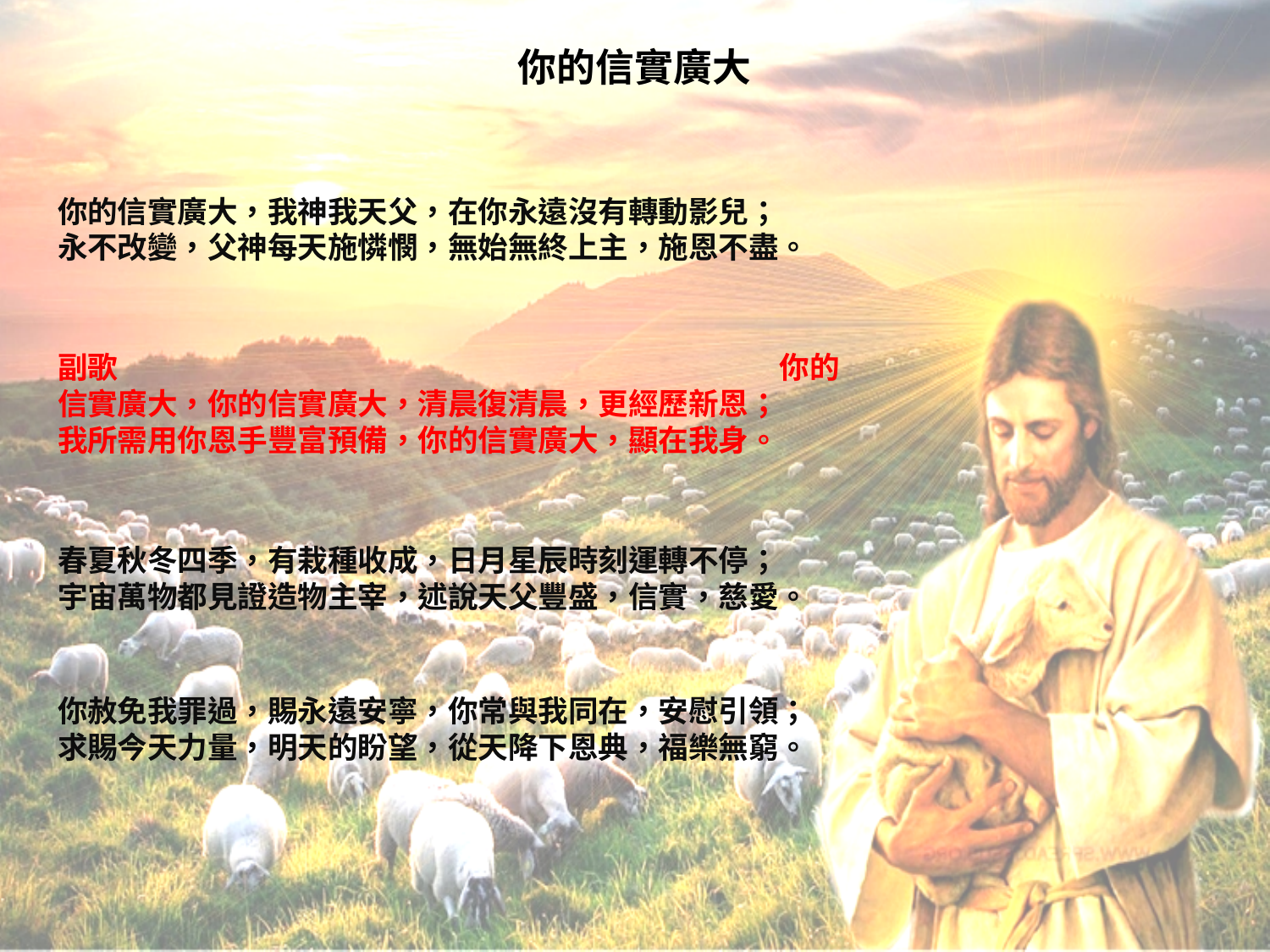

# 你的信實廣大
你的信實廣大，我神我天父，在你永遠沒有轉動影兒；
永不改變，父神每天施憐憫，無始無終上主，施恩不盡。

副歌                                                                                                  你的信實廣大，你的信實廣大，清晨復清晨，更經歷新恩；
我所需用你恩手豐富預備，你的信實廣大，顯在我身。

春夏秋冬四季，有栽種收成，日月星辰時刻運轉不停；
宇宙萬物都見證造物主宰，述說天父豐盛，信實，慈愛。
你赦免我罪過，賜永遠安寧，你常與我同在，安慰引領；
求賜今天力量，明天的盼望，從天降下恩典，福樂無窮。